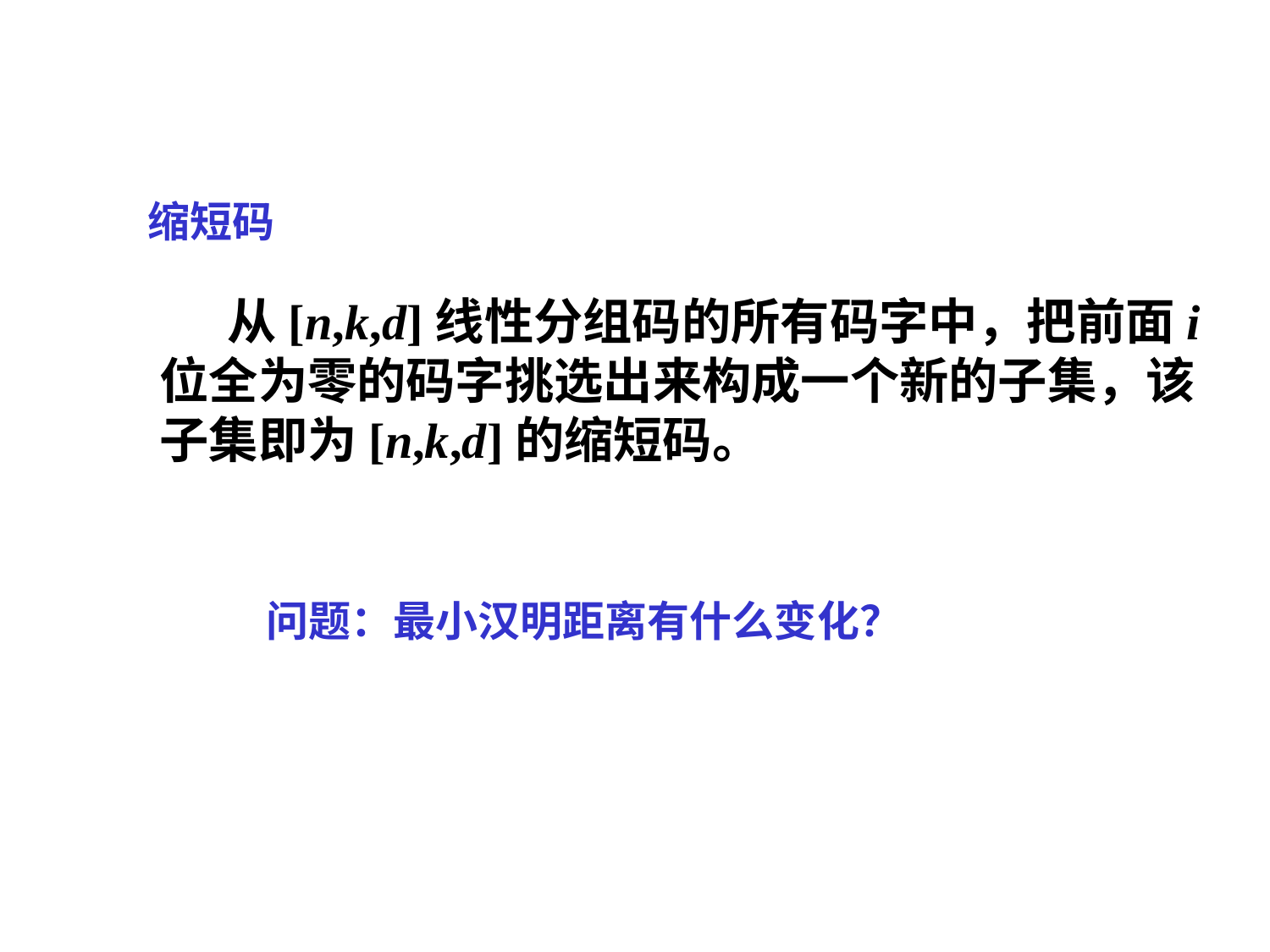

缩短码
     从[n,k,d]线性分组码的所有码字中，把前面i位全为零的码字挑选出来构成一个新的子集，该子集即为[n,k,d]的缩短码。
问题：最小汉明距离有什么变化？